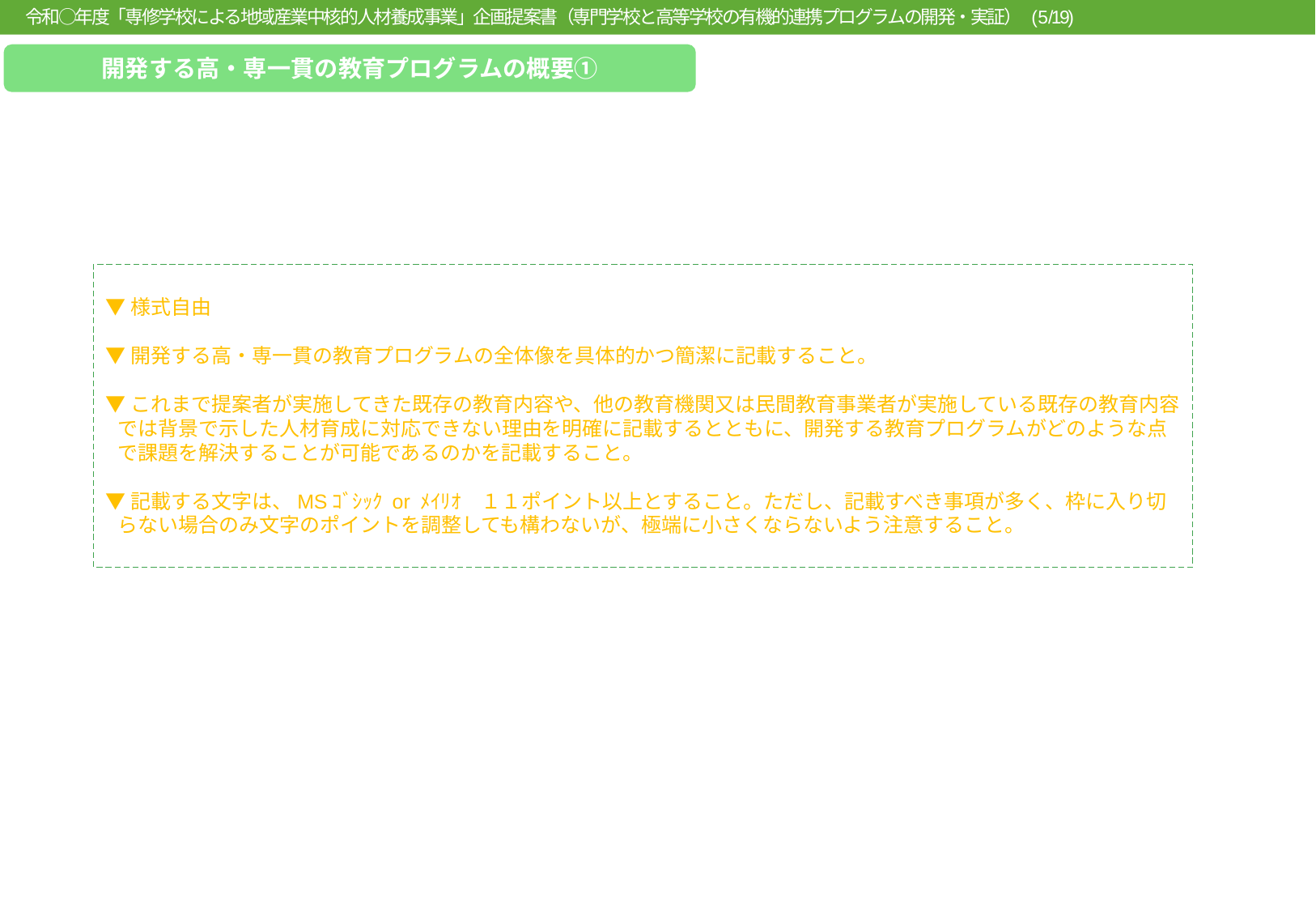

令和○年度「専修学校による地域産業中核的人材養成事業」企画提案書（専門学校と高等学校の有機的連携プログラムの開発・実証） (5/19)
開発する高・専一貫の教育プログラムの概要①

▼様式自由

▼開発する高・専一貫の教育プログラムの全体像を具体的かつ簡潔に記載すること。

▼これまで提案者が実施してきた既存の教育内容や、他の教育機関又は民間教育事業者が実施している既存の教育内容では背景で示した人材育成に対応できない理由を明確に記載するとともに、開発する教育プログラムがどのような点で課題を解決することが可能であるのかを記載すること。

▼記載する文字は、MSｺﾞｼｯｸ or ﾒｲﾘｵ　１１ポイント以上とすること。ただし、記載すべき事項が多く、枠に入り切らない場合のみ文字のポイントを調整しても構わないが、極端に小さくならないよう注意すること。